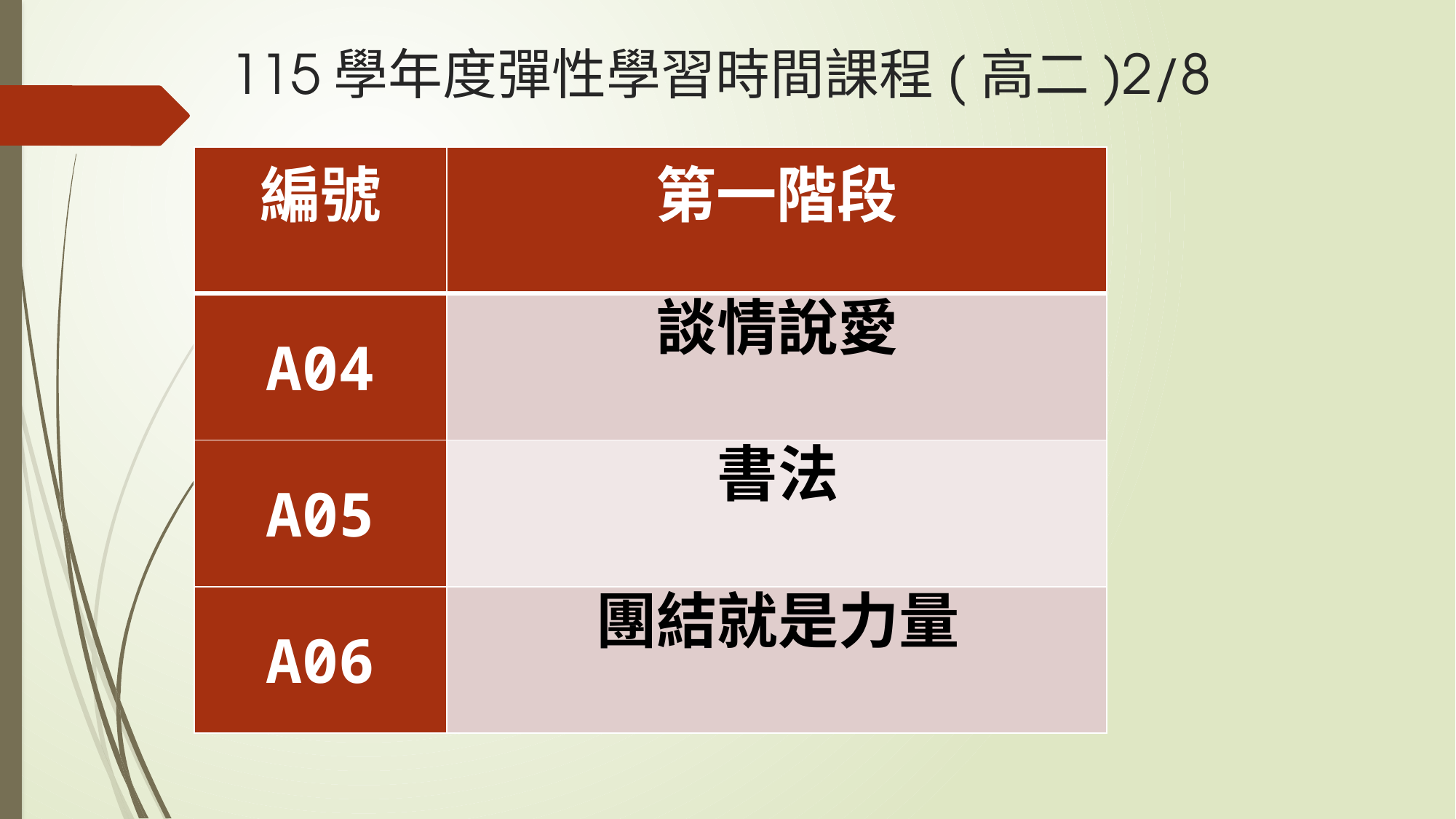

# 115學年度彈性學習時間課程(高二)2/8
| 編號 | 第一階段 |
| --- | --- |
| A04 | 談情說愛 |
| A05 | 書法 |
| A06 | 團結就是力量 |